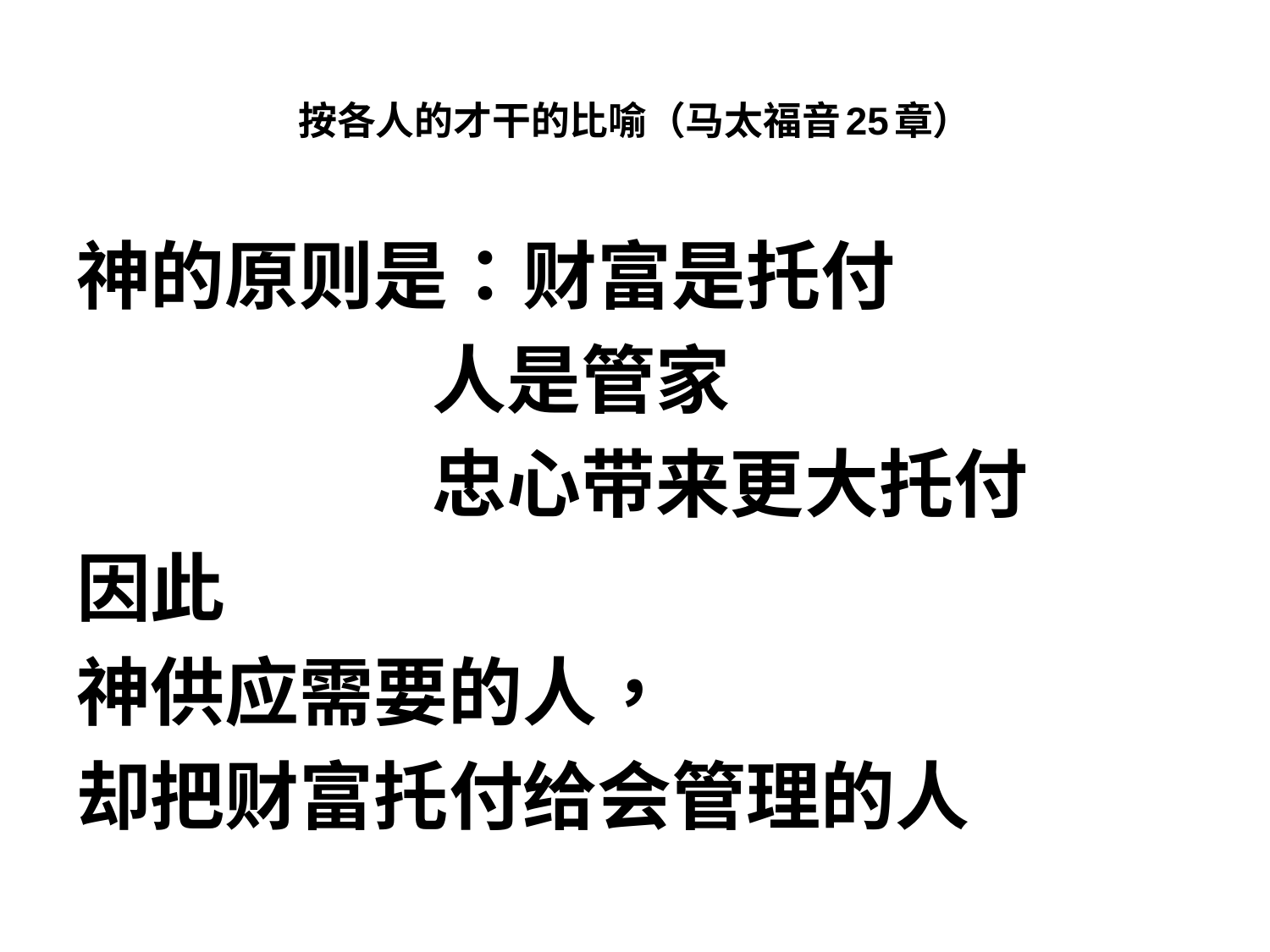

# 按各人的才干的比喻（马太福音25章）
神的原则是：财富是托付
                    人是管家
                    忠心带来更大托付
因此
神供应需要的人，
却把财富托付给会管理的人